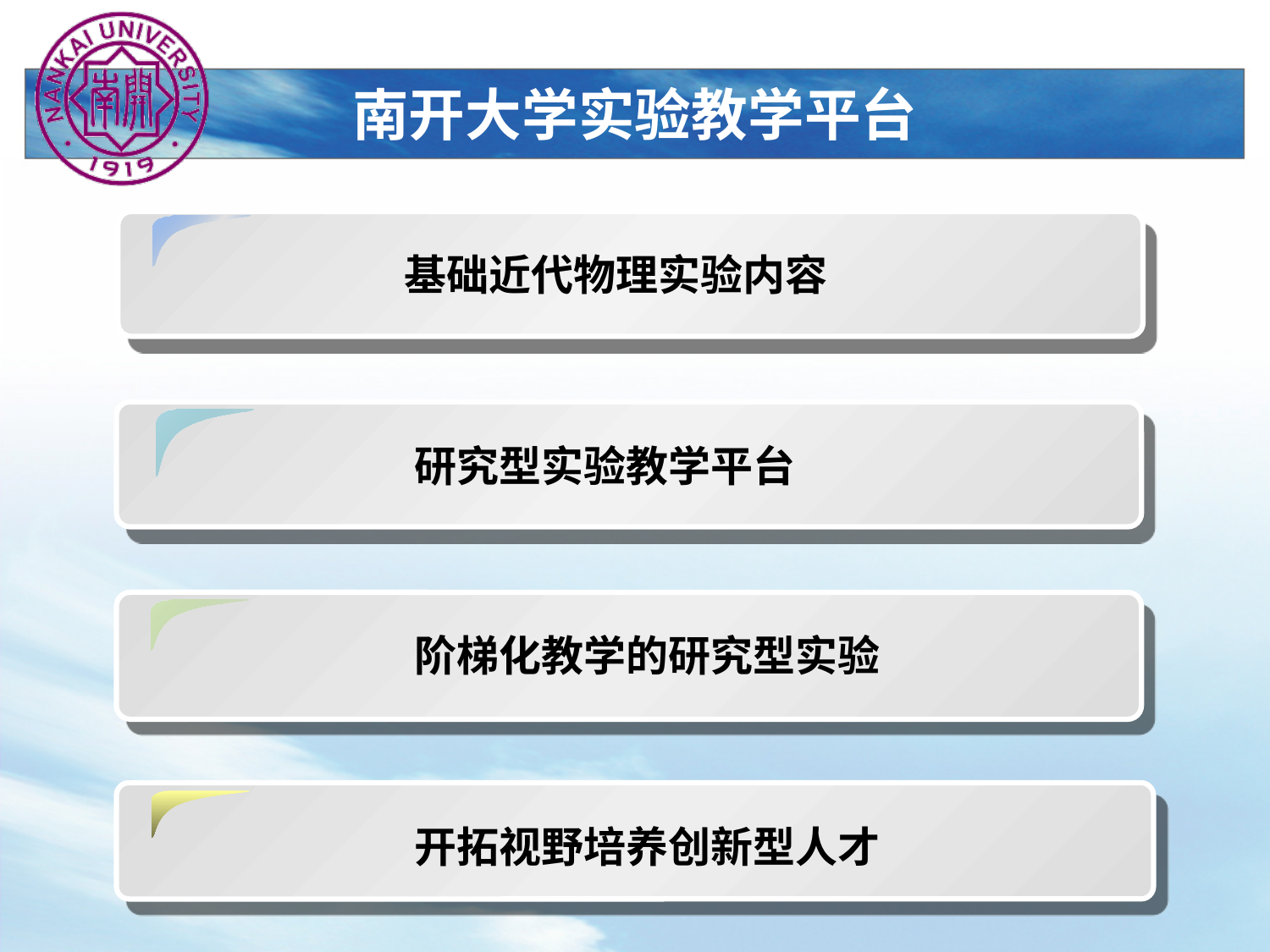

南开大学实验教学平台

基础近代物理实验内容

研究型实验教学平台

阶梯化教学的研究型实验

开拓视野培养创新型人才